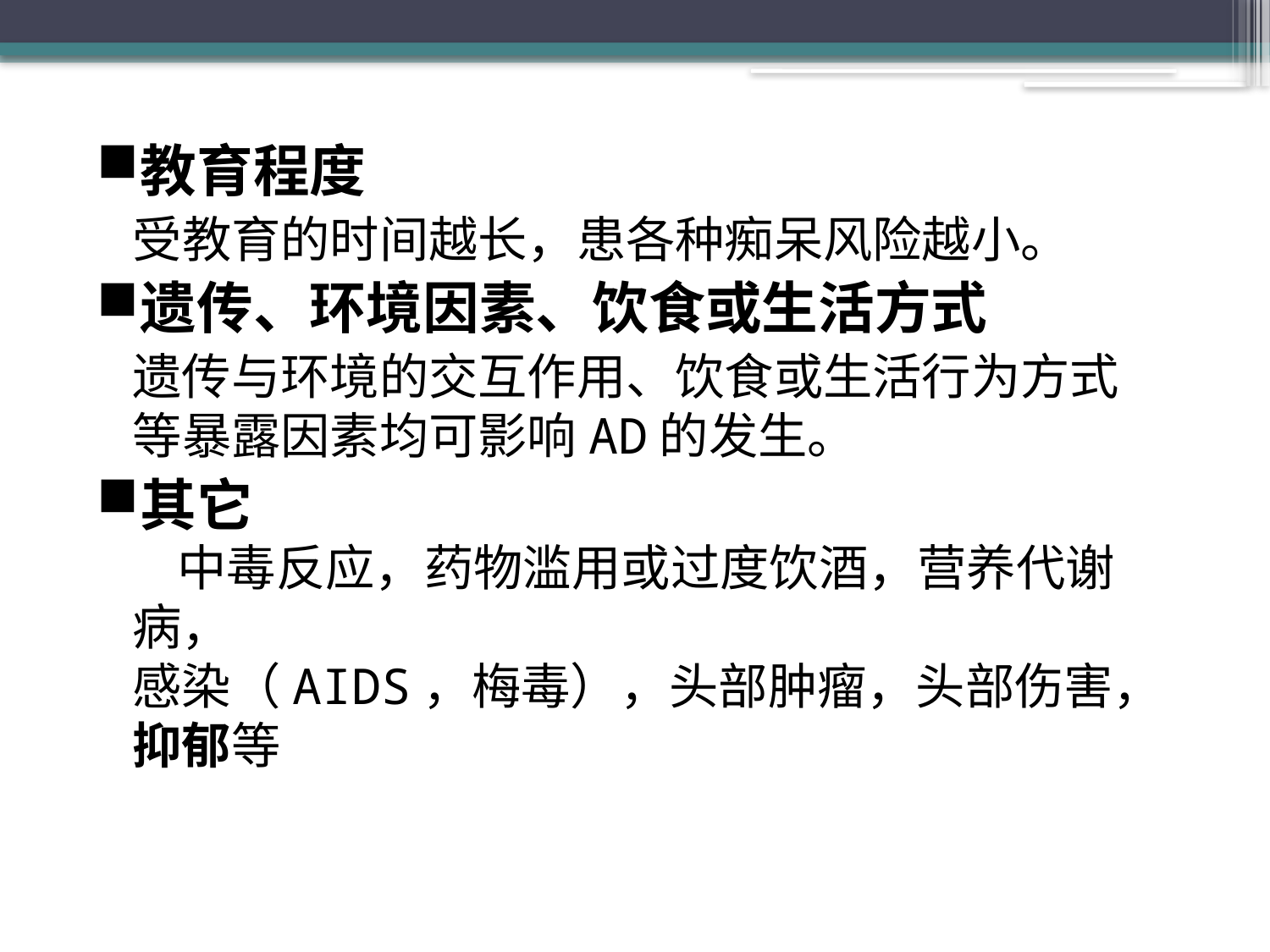

教育程度
	受教育的时间越长，患各种痴呆风险越小。
遗传、环境因素、饮食或生活方式
	遗传与环境的交互作用、饮食或生活行为方式等暴露因素均可影响AD的发生。
其它
	   中毒反应，药物滥用或过度饮酒，营养代谢病，
	感染（AIDS，梅毒），头部肿瘤，头部伤害，抑郁等